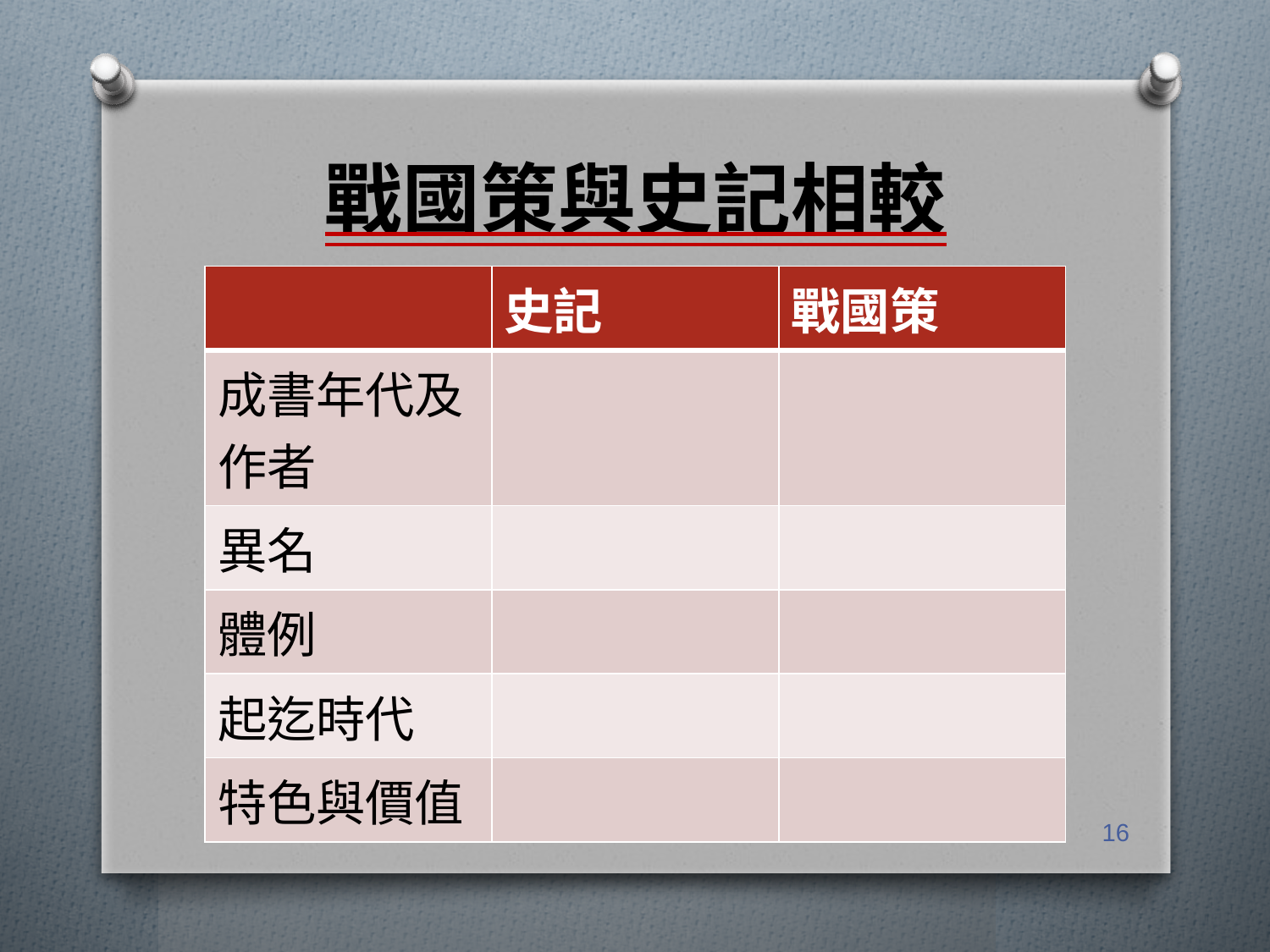

# 戰國策與史記相較
|  | 史記 | 戰國策 |
| --- | --- | --- |
| 成書年代及作者 |  |  |
| 異名 |  |  |
| 體例 |  |  |
| 起迄時代 |  |  |
| 特色與價值 |  |  |
16